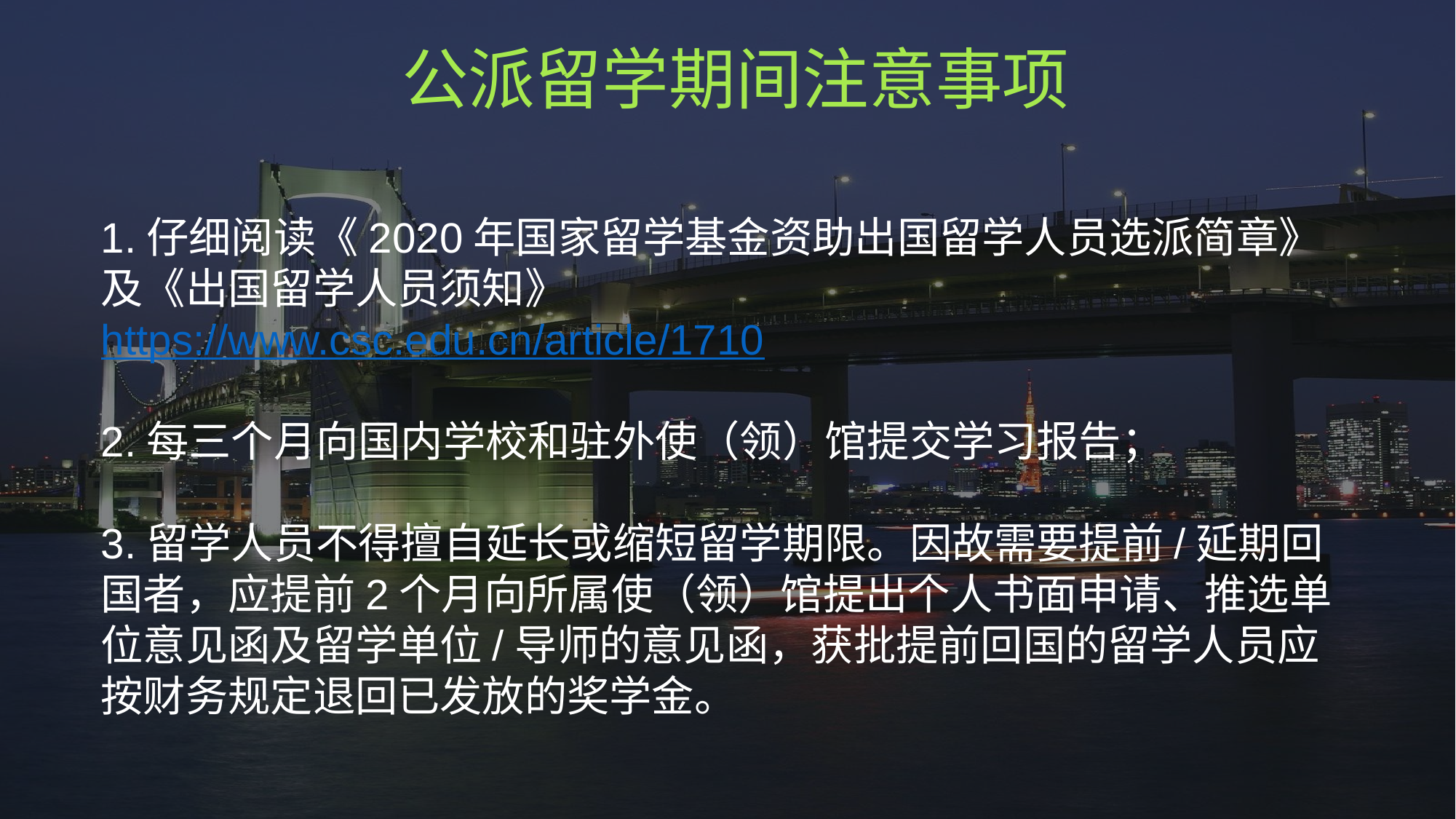

公派留学期间注意事项
1.仔细阅读《2020年国家留学基金资助出国留学人员选派简章》及《出国留学人员须知》
https://www.csc.edu.cn/article/1710

2.每三个月向国内学校和驻外使（领）馆提交学习报告；

3.留学人员不得擅自延长或缩短留学期限。因故需要提前/延期回国者，应提前2个月向所属使（领）馆提出个人书面申请、推选单位意见函及留学单位/导师的意见函，获批提前回国的留学人员应按财务规定退回已发放的奖学金。